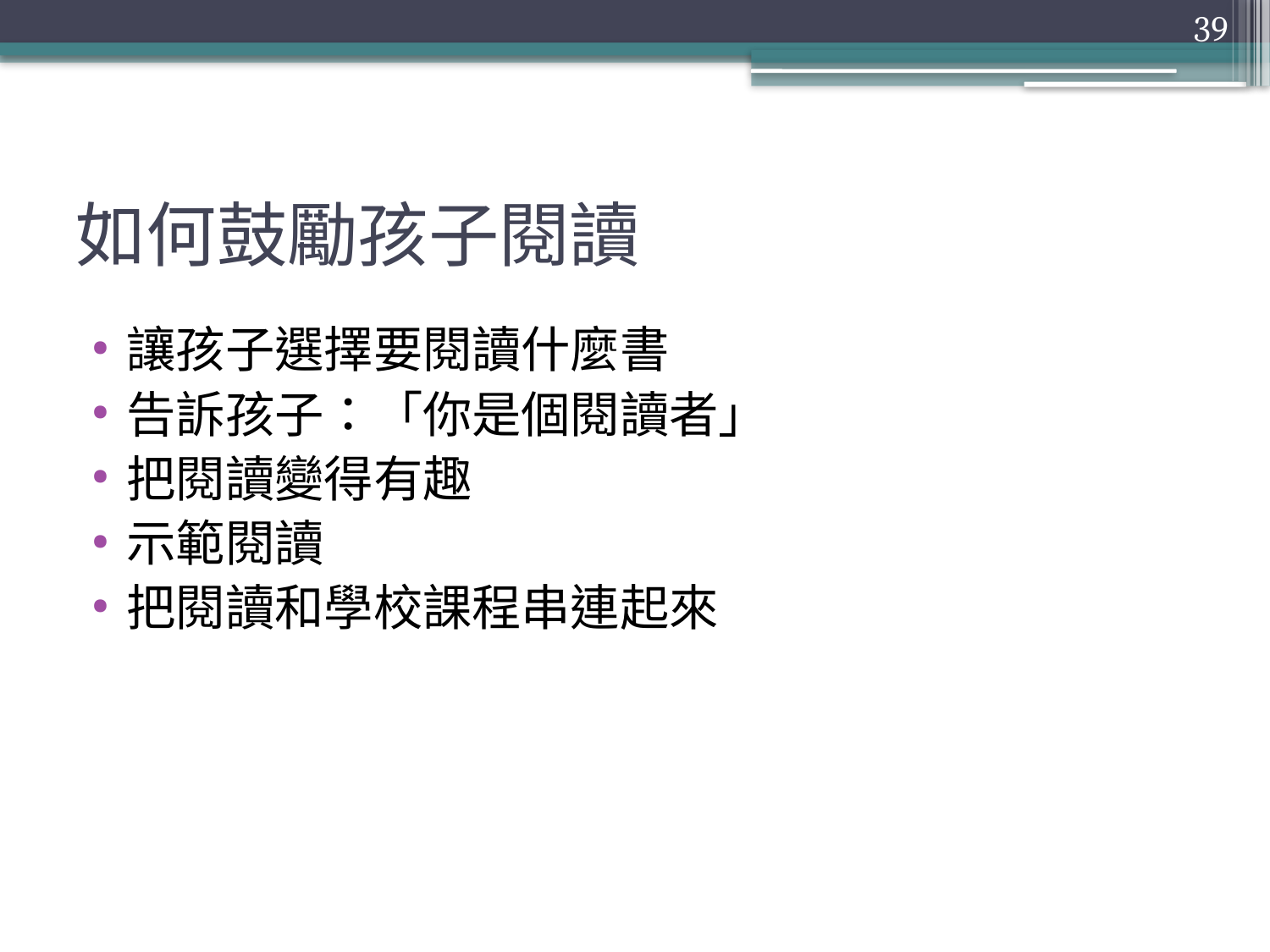

39

# 如何鼓勵孩子閱讀
讓孩子選擇要閱讀什麼書
告訴孩子：「你是個閱讀者」
把閱讀變得有趣
示範閱讀
把閱讀和學校課程串連起來